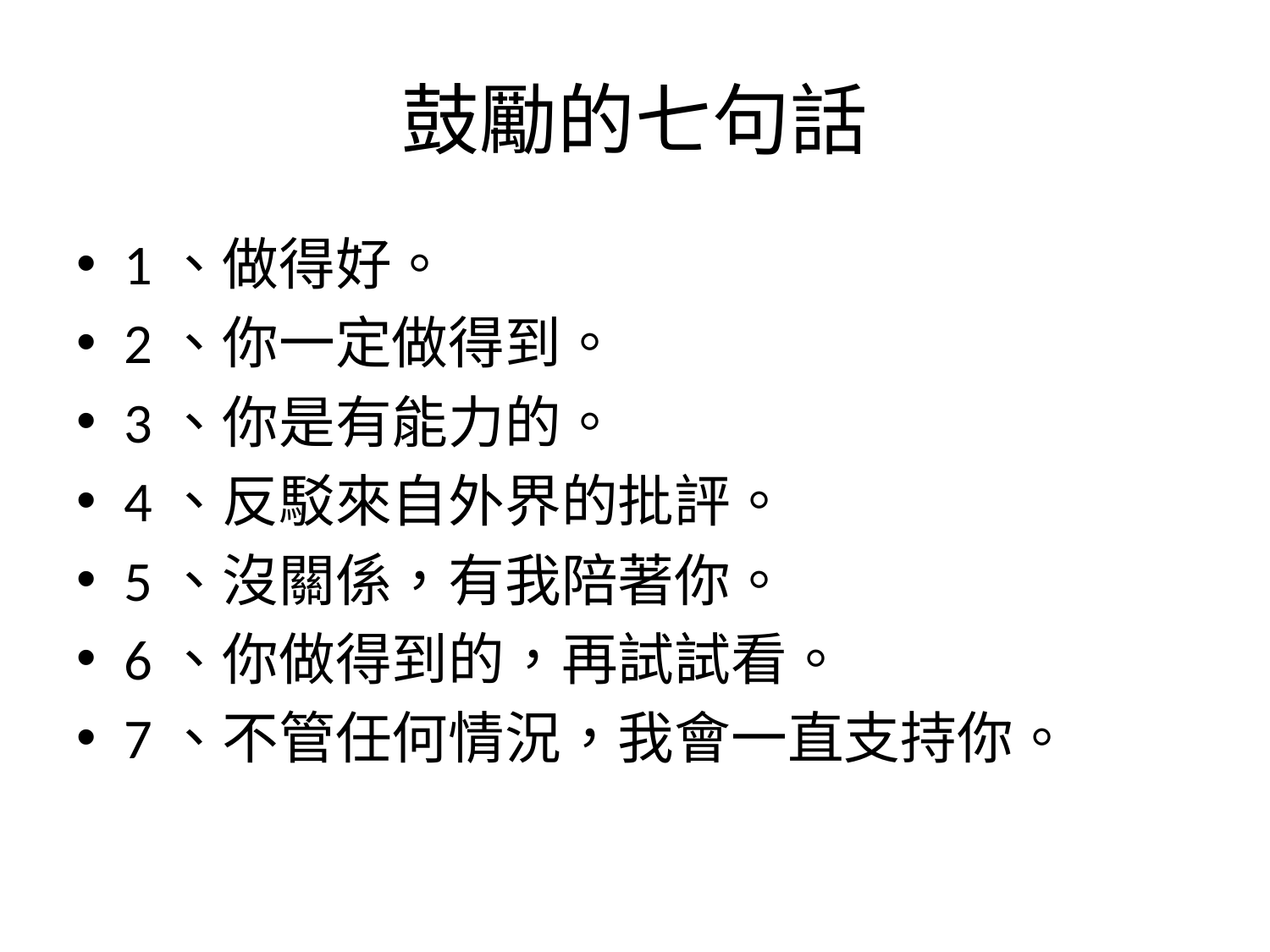

# 鼓勵的七句話
1、做得好。
2、你一定做得到。
3、你是有能力的。
4、反駁來自外界的批評。
5、沒關係，有我陪著你。
6、你做得到的，再試試看。
7、不管任何情況，我會一直支持你。